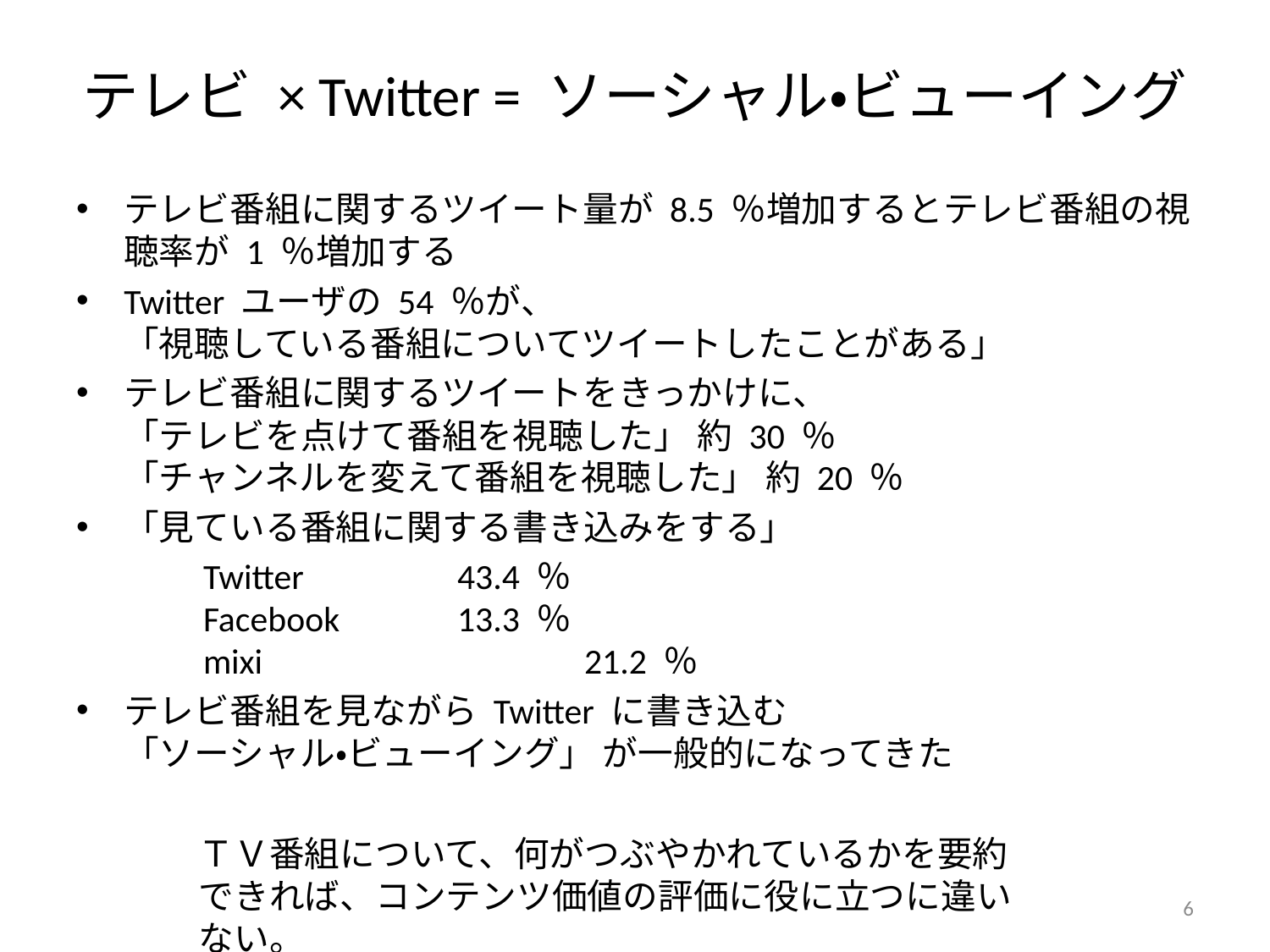

# テレビ × Twitter = ソーシャル・ビューイング
テレビ番組に関するツイート量が 8.5 ％増加するとテレビ番組の視聴率が 1 ％増加する
Twitter ユーザの 54 ％が、
「視聴している番組についてツイートしたことがある」
テレビ番組に関するツイートをきっかけに、
「テレビを点けて番組を視聴した」 約 30 ％
「チャンネルを変えて番組を視聴した」 約 20 ％
「見ている番組に関する書き込みをする」
	Twitter		43.4 ％
	Facebook	13.3 ％
	mixi			21.2 ％
テレビ番組を見ながら Twitter に書き込む
「ソーシャル・ビューイング」 が一般的になってきた
ＴＶ番組について、何がつぶやかれているかを要約できれば、コンテンツ価値の評価に役に立つに違いない。
6